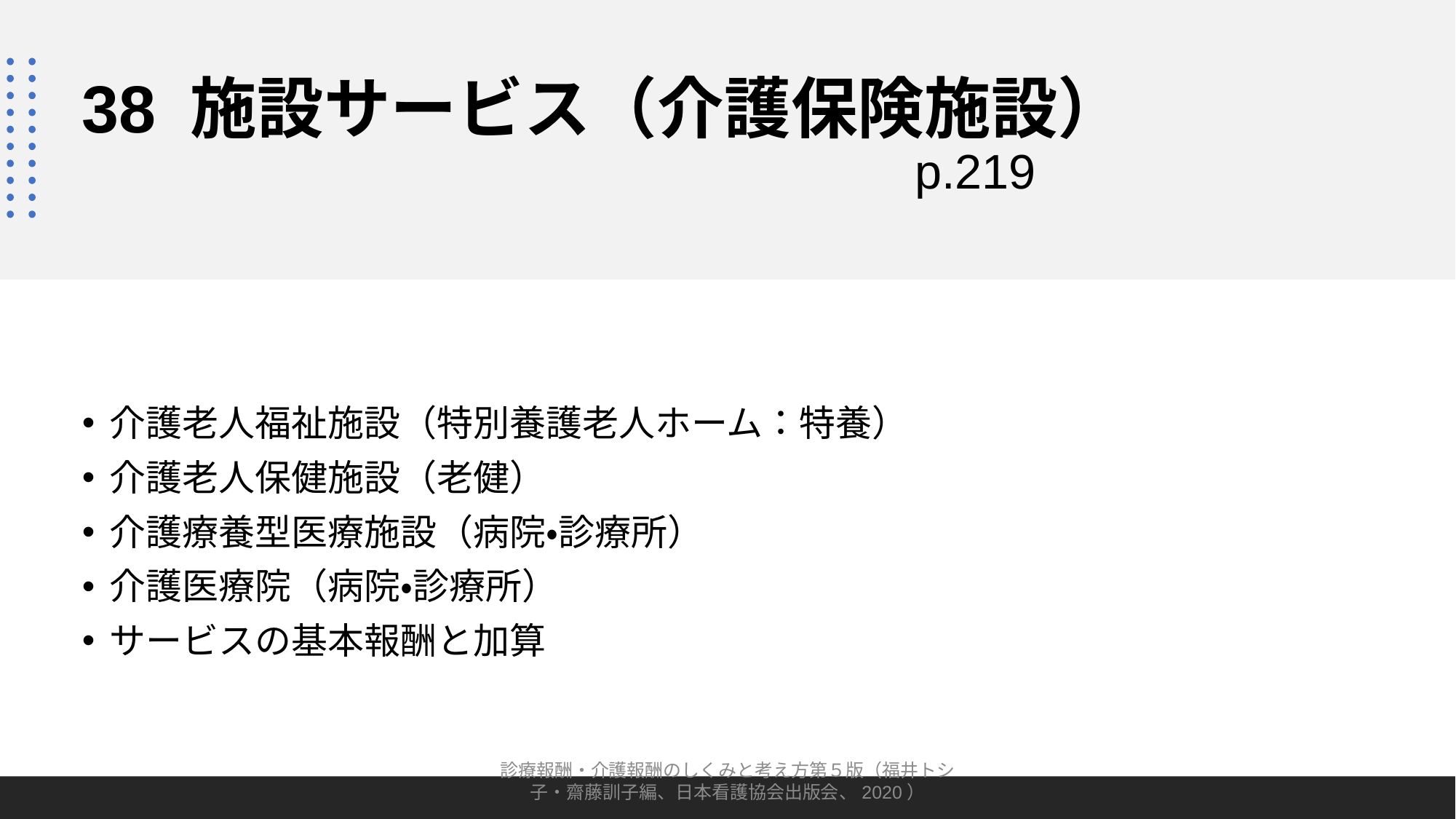

# 38 施設サービス（介護保険施設） p.219

介護老人福祉施設（特別養護老人ホーム：特養）
介護老人保健施設（老健）
介護療養型医療施設（病院・診療所）
介護医療院（病院・診療所）
サービスの基本報酬と加算
診療報酬・介護報酬のしくみと考え方第５版（福井トシ子・齋藤訓子編、日本看護協会出版会、2020）